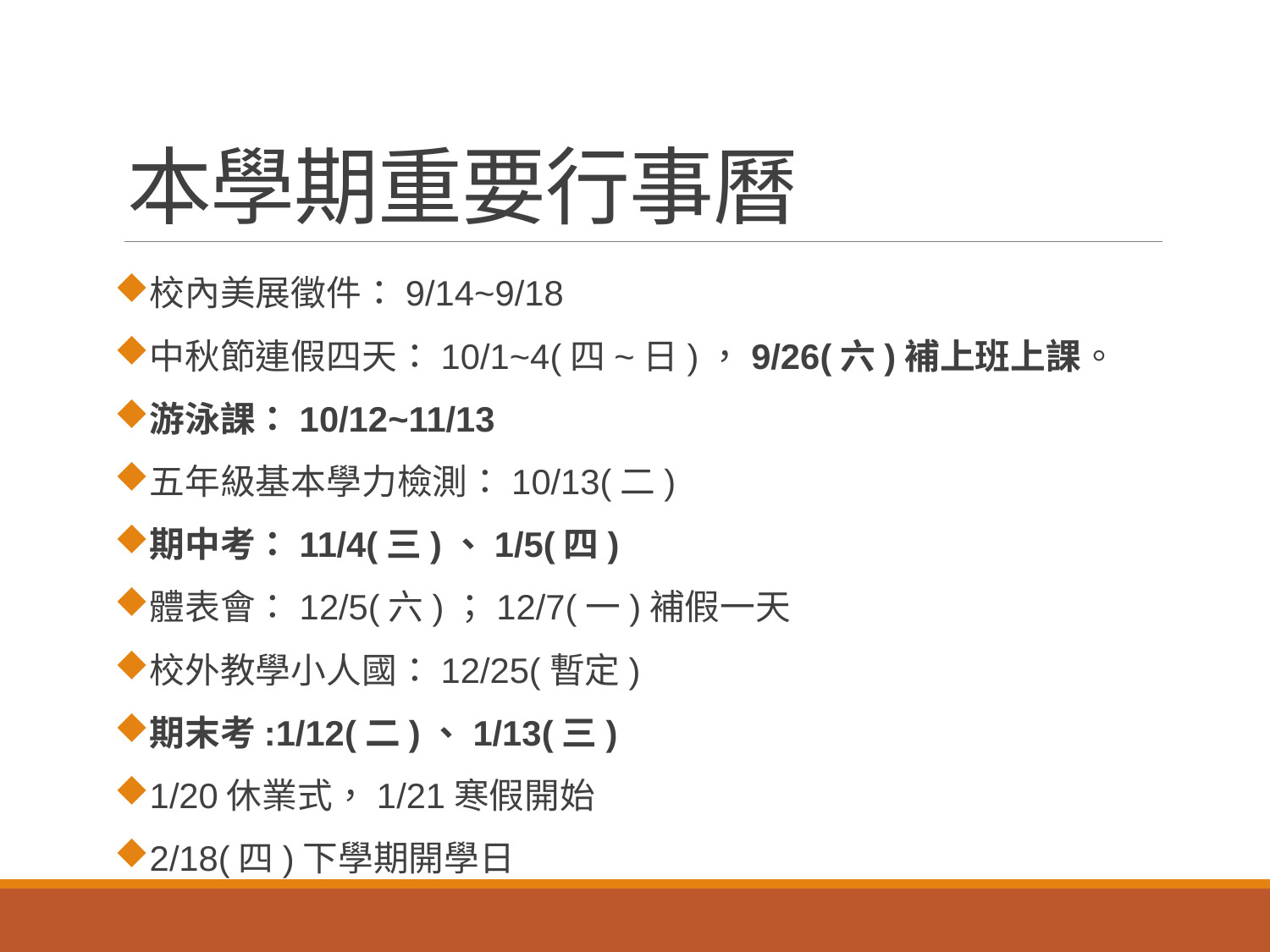

# 本學期重要行事曆
校內美展徵件：9/14~9/18
中秋節連假四天：10/1~4(四~日)，9/26(六)補上班上課。
游泳課：10/12~11/13
五年級基本學力檢測：10/13(二)
期中考：11/4(三)、1/5(四)
體表會：12/5(六)；12/7(一)補假一天
校外教學小人國：12/25(暫定)
期末考:1/12(二)、1/13(三)
1/20休業式，1/21寒假開始
2/18(四)下學期開學日